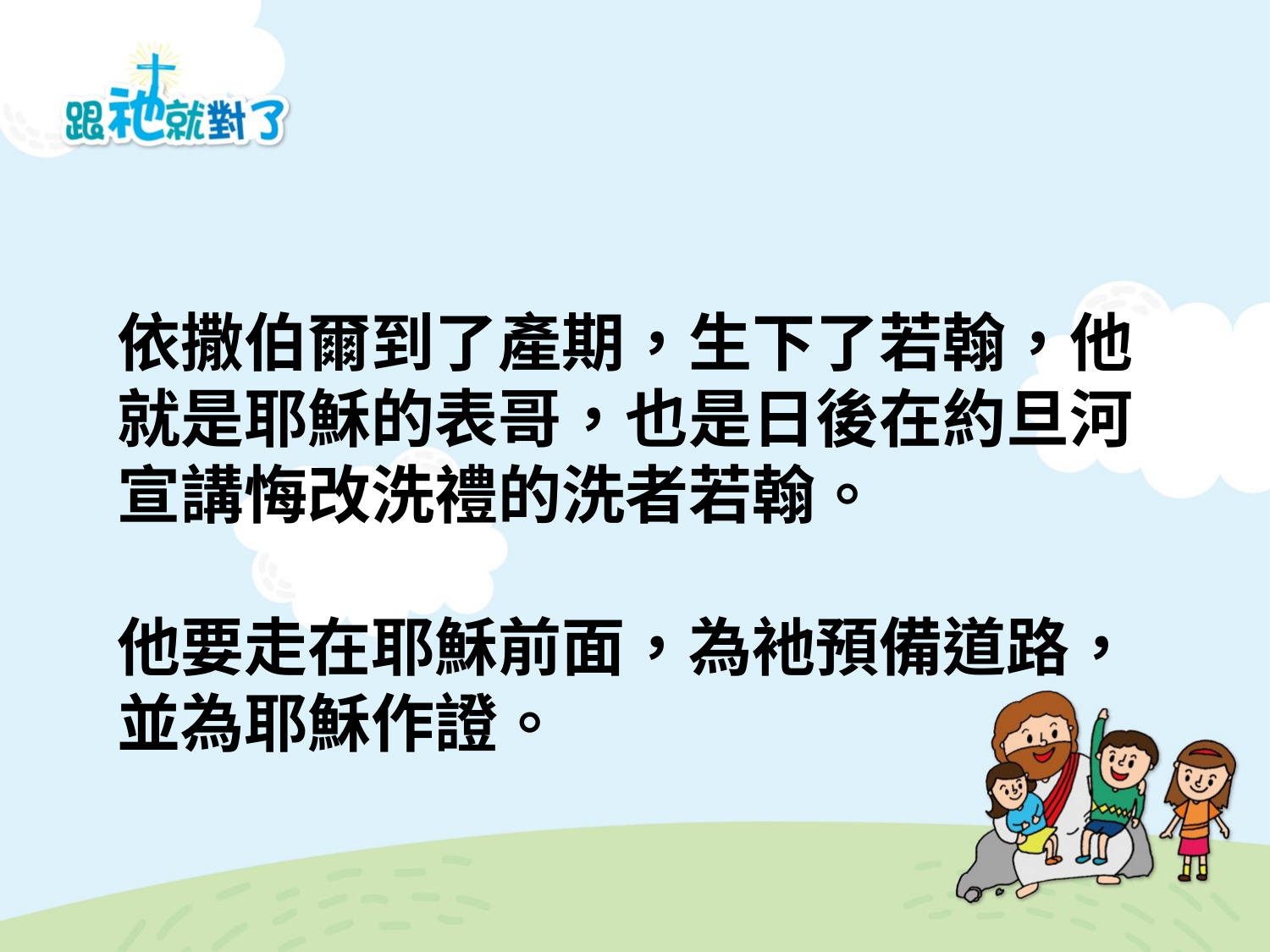

依撒伯爾到了產期，生下了若翰，他就是耶穌的表哥，也是日後在約旦河宣講悔改洗禮的洗者若翰。

他要走在耶穌前面，為衪預備道路，並為耶穌作證。